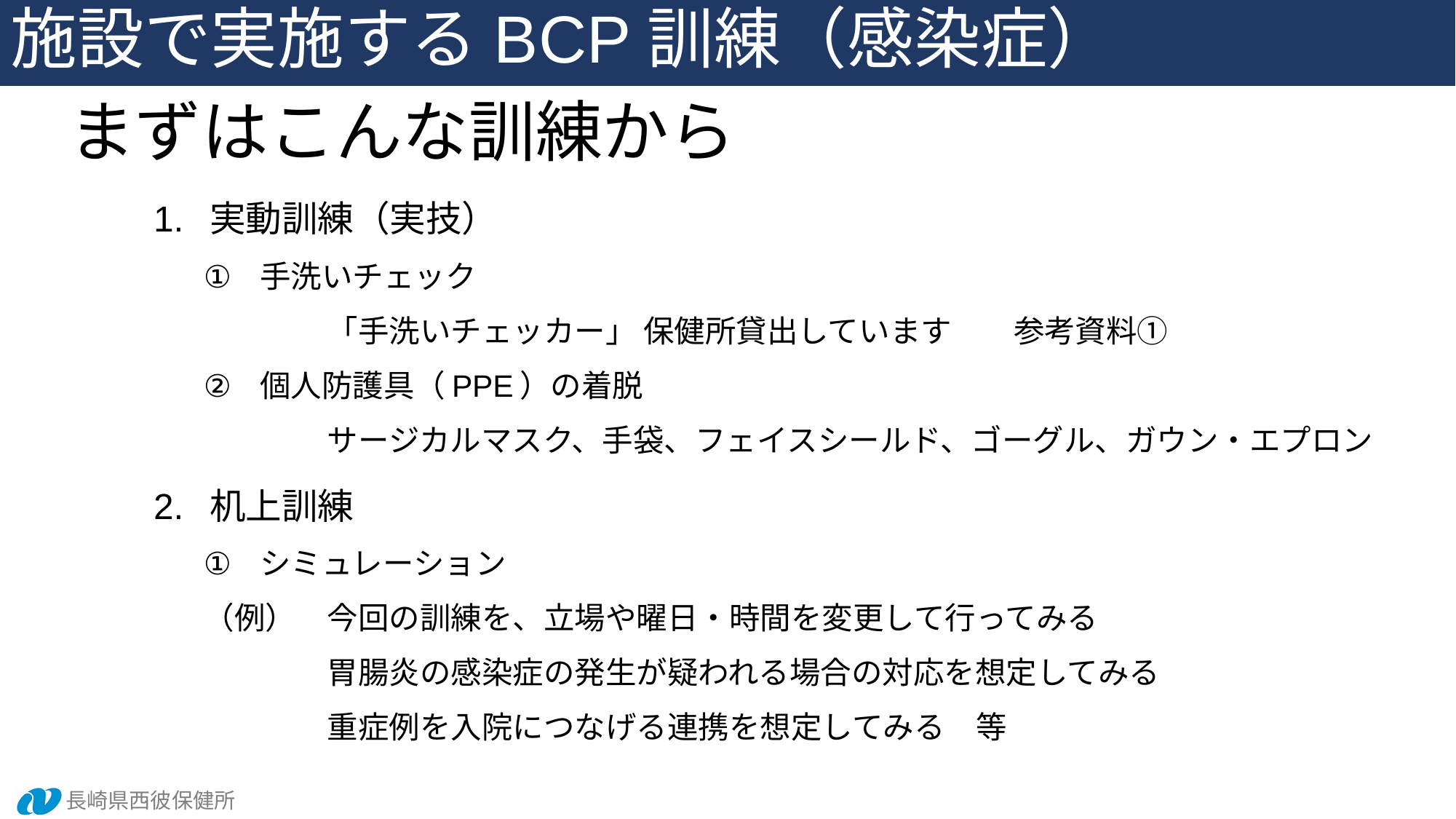

施設で実施するBCP訓練（感染症）
# まずはこんな訓練から
実動訓練（実技）
手洗いチェック
　　　　「手洗いチェッカー」 保健所貸出しています　　参考資料①
個人防護具（PPE）の着脱
　　　　サージカルマスク、手袋、フェイスシールド、ゴーグル、ガウン・エプロン
机上訓練
シミュレーション
（例）　今回の訓練を、立場や曜日・時間を変更して行ってみる
　　　　胃腸炎の感染症の発生が疑われる場合の対応を想定してみる
　　　　重症例を入院につなげる連携を想定してみる　等